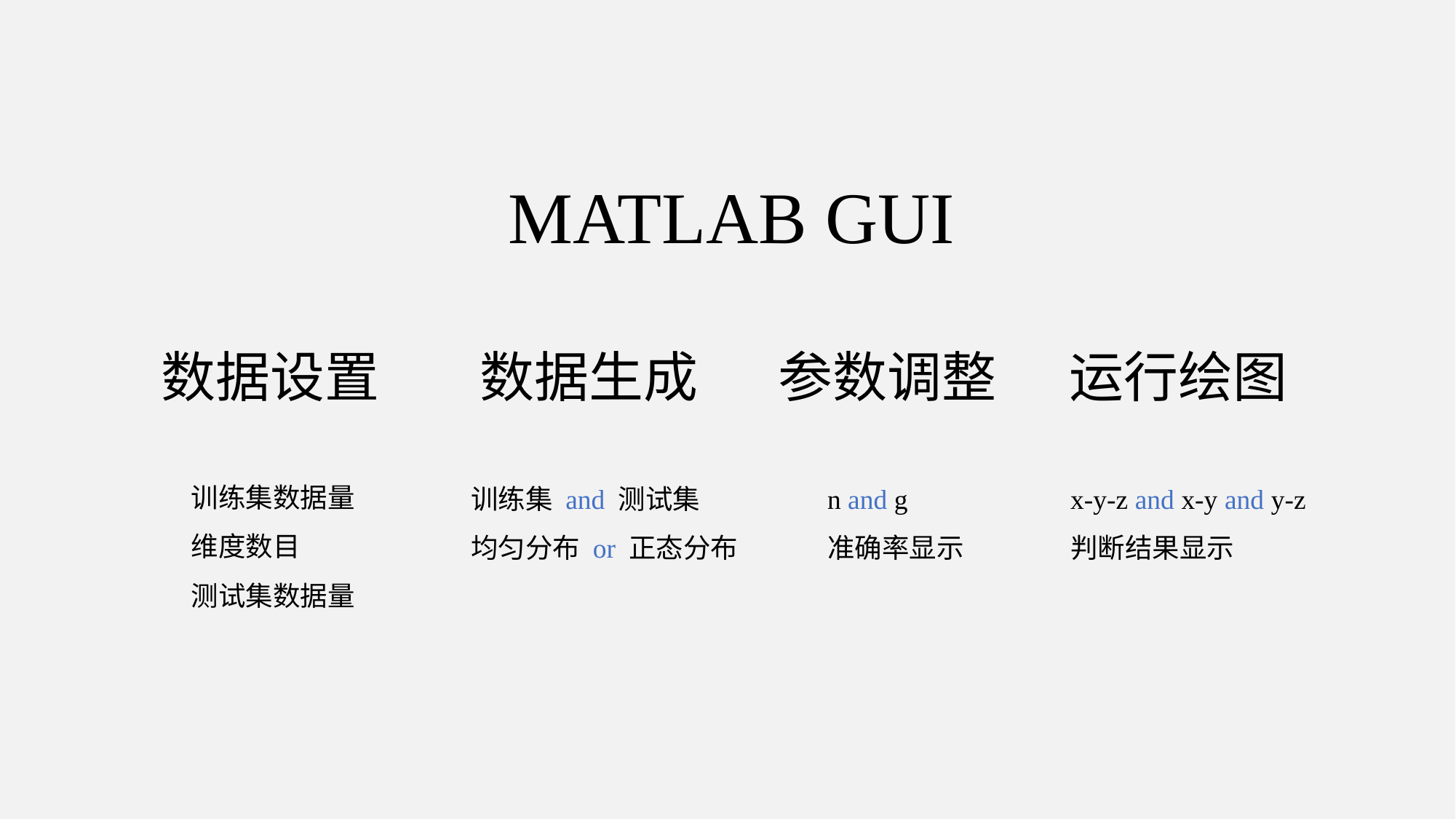

MATLAB GUI
数据设置
数据生成
参数调整
运行绘图
训练集数据量
维度数目
测试集数据量
训练集 and 测试集
均匀分布 or 正态分布
n and g
准确率显示
x-y-z and x-y and y-z
判断结果显示